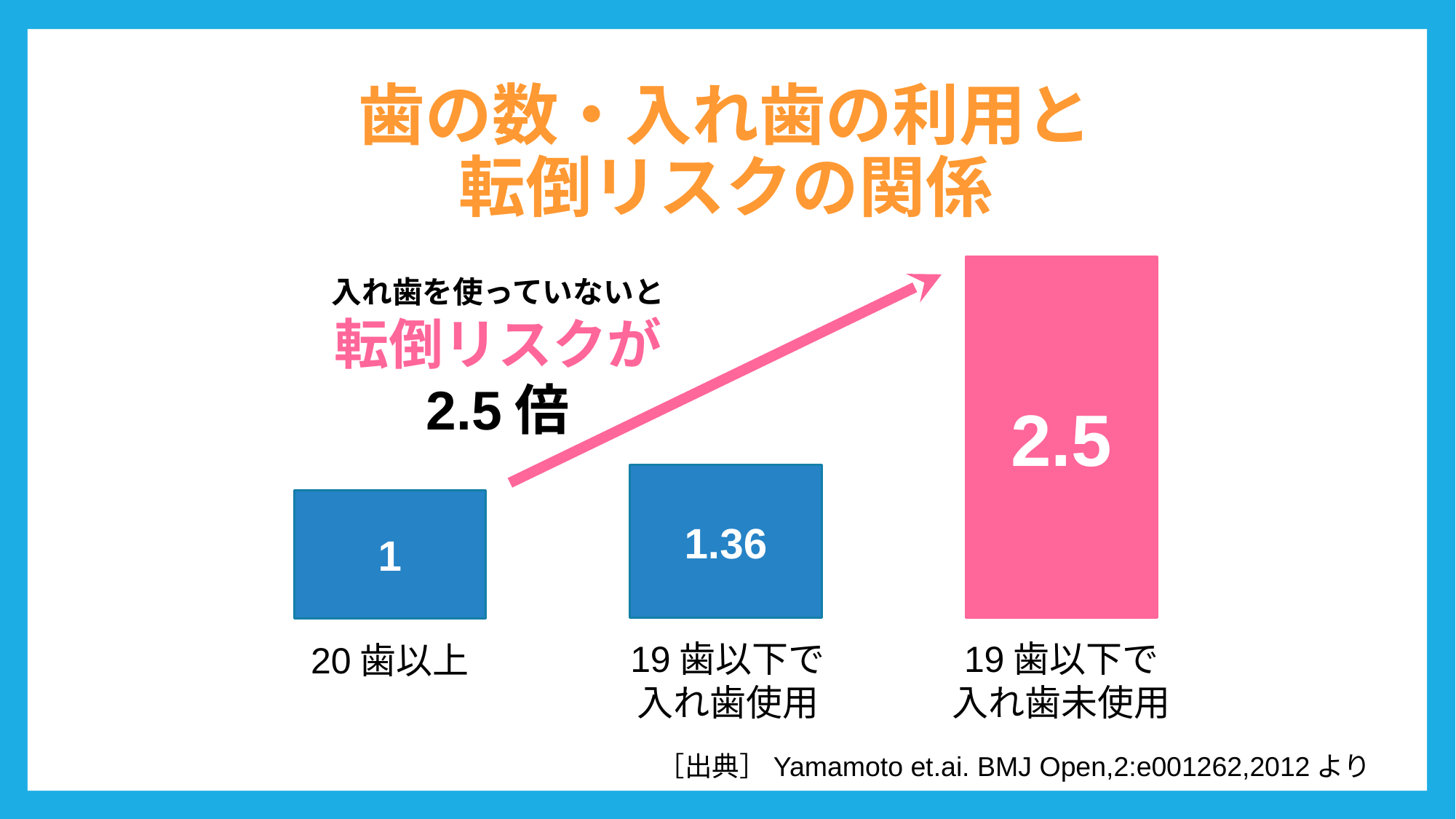

# 歯の数・入れ歯の利用と 転倒リスクの関係
2.5
入れ歯を使っていないと
転倒リスクが
2.5倍
1.36
1
19歯以下で
入れ歯未使用
19歯以下で
入れ歯使用
20歯以上
［出典］Yamamoto et.ai. BMJ Open,2:e001262,2012より